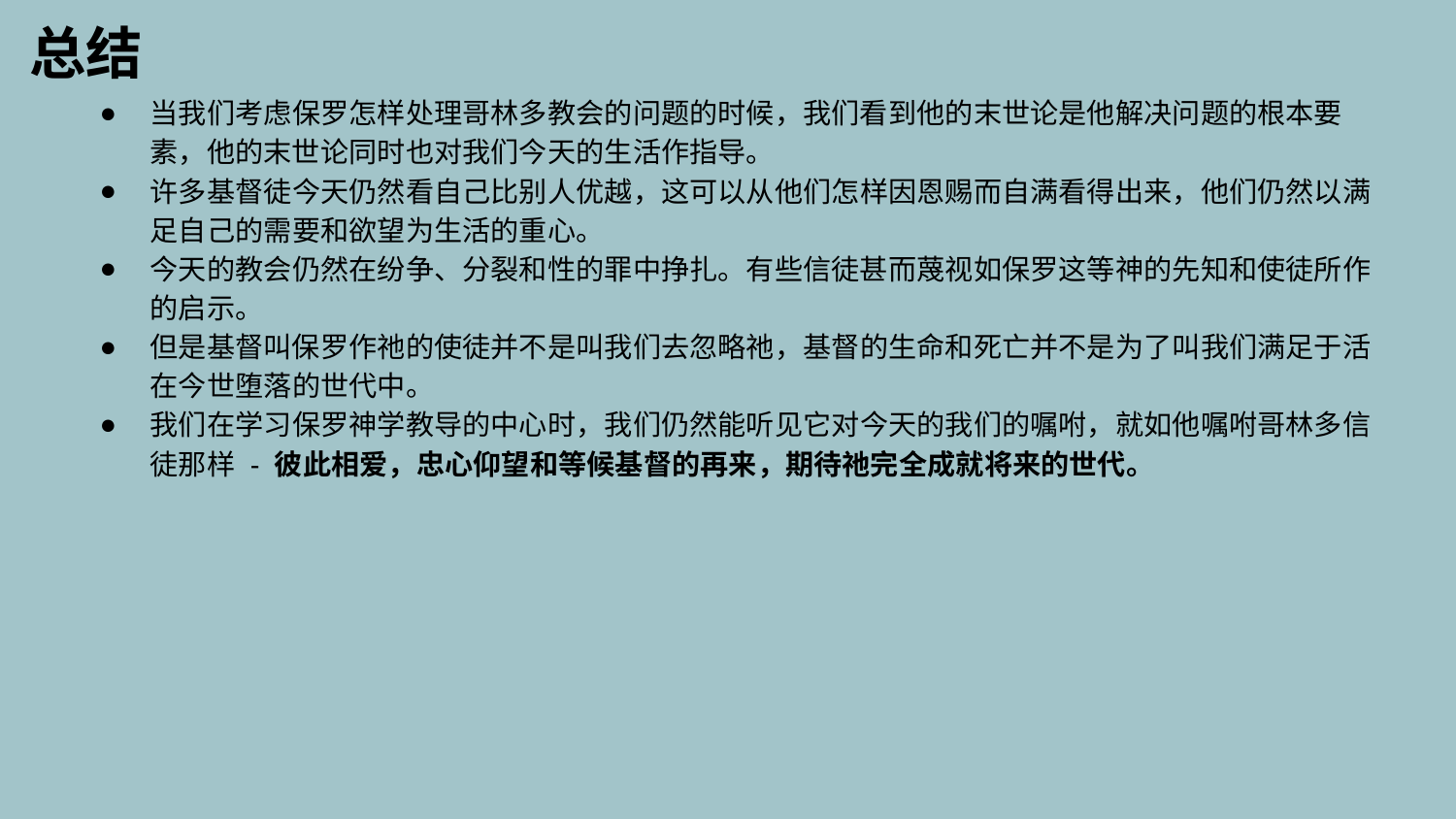

总结

当我们考虑保罗怎样处理哥林多教会的问题的时候，我们看到他的末世论是他解决问题的根本要素，他的末世论同时也对我们今天的生活作指导。
许多基督徒今天仍然看自己比别人优越，这可以从他们怎样因恩赐而自满看得出来，他们仍然以满足自己的需要和欲望为生活的重心。
今天的教会仍然在纷争、分裂和性的罪中挣扎。有些信徒甚而蔑视如保罗这等神的先知和使徒所作的启示。
但是基督叫保罗作祂的使徒并不是叫我们去忽略祂，基督的生命和死亡并不是为了叫我们满足于活在今世堕落的世代中。
我们在学习保罗神学教导的中心时，我们仍然能听见它对今天的我们的嘱咐，就如他嘱咐哥林多信徒那样 - 彼此相爱，忠心仰望和等候基督的再来，期待祂完全成就将来的世代。